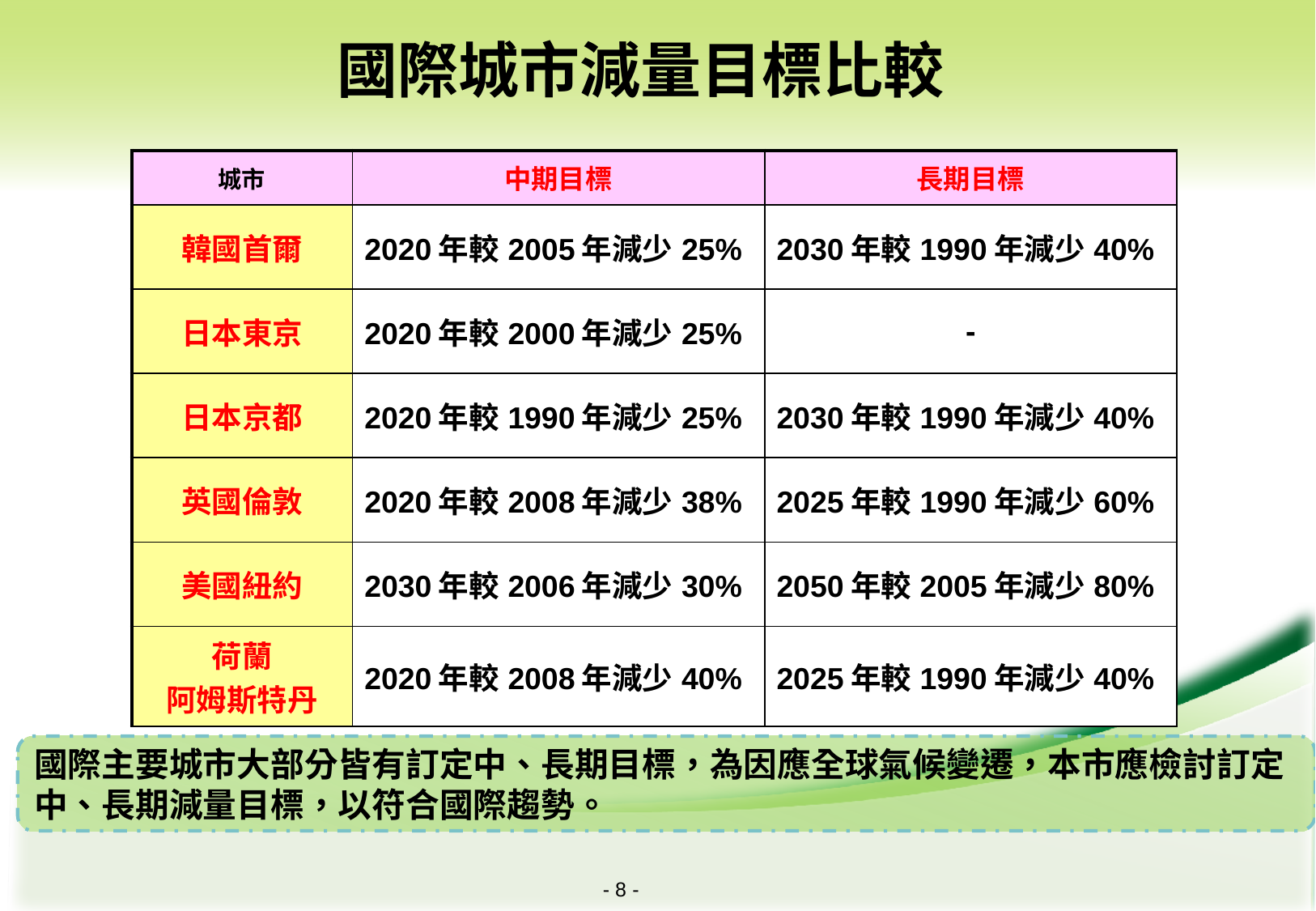

國際城市減量目標比較
| 城市 | 中期目標 | 長期目標 |
| --- | --- | --- |
| 韓國首爾 | 2020年較2005年減少25% | 2030年較1990年減少40% |
| 日本東京 | 2020年較2000年減少25% | - |
| 日本京都 | 2020年較1990年減少25% | 2030年較1990年減少40% |
| 英國倫敦 | 2020年較2008年減少38% | 2025年較1990年減少60% |
| 美國紐約 | 2030年較2006年減少30% | 2050年較2005年減少80% |
| 荷蘭 阿姆斯特丹 | 2020年較2008年減少40% | 2025年較1990年減少40% |
國際主要城市大部分皆有訂定中、長期目標，為因應全球氣候變遷，本市應檢討訂定中、長期減量目標，以符合國際趨勢。